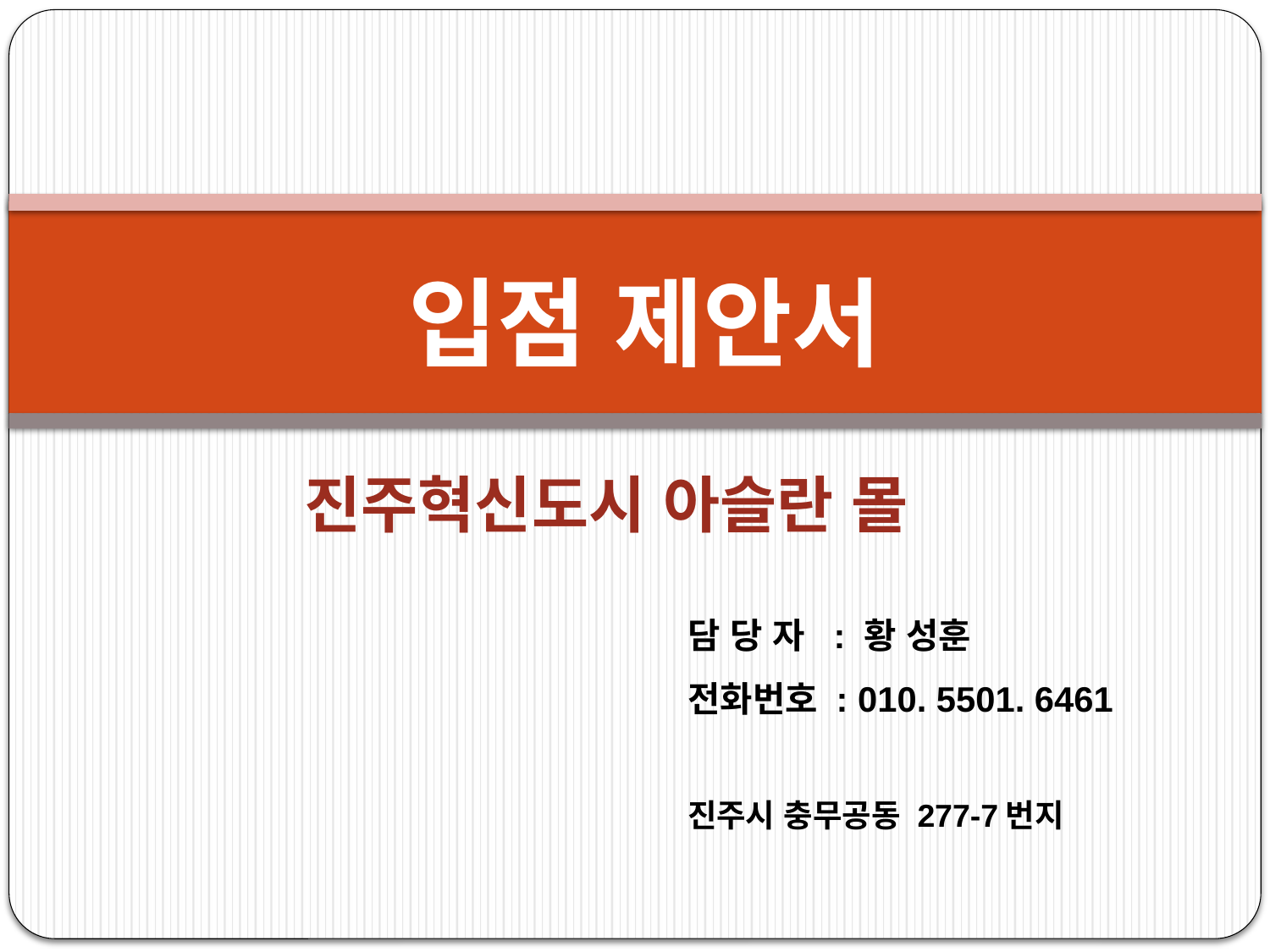

입점 제안서
진주혁신도시 아슬란 몰
담 당 자  : 황 성훈
전화번호 : 010. 5501. 6461

진주시 충무공동 277-7번지